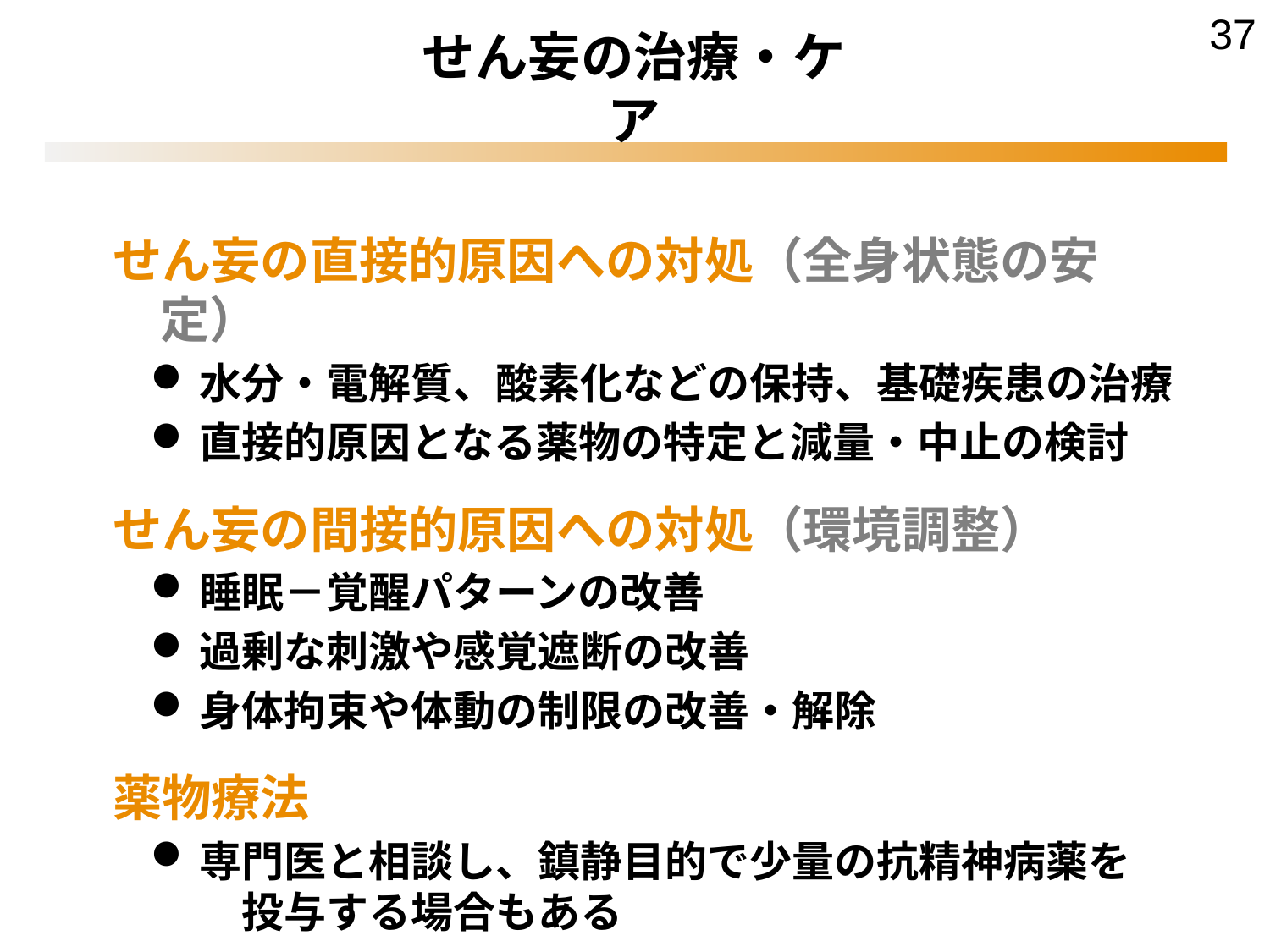

37
せん妄の治療・ケア

せん妄の直接的原因への対処（全身状態の安定）
水分・電解質、酸素化などの保持、基礎疾患の治療
直接的原因となる薬物の特定と減量・中止の検討
せん妄の間接的原因への対処（環境調整）
睡眠－覚醒パターンの改善
過剰な刺激や感覚遮断の改善
身体拘束や体動の制限の改善・解除
薬物療法
専門医と相談し、鎮静目的で少量の抗精神病薬を　　投与する場合もある